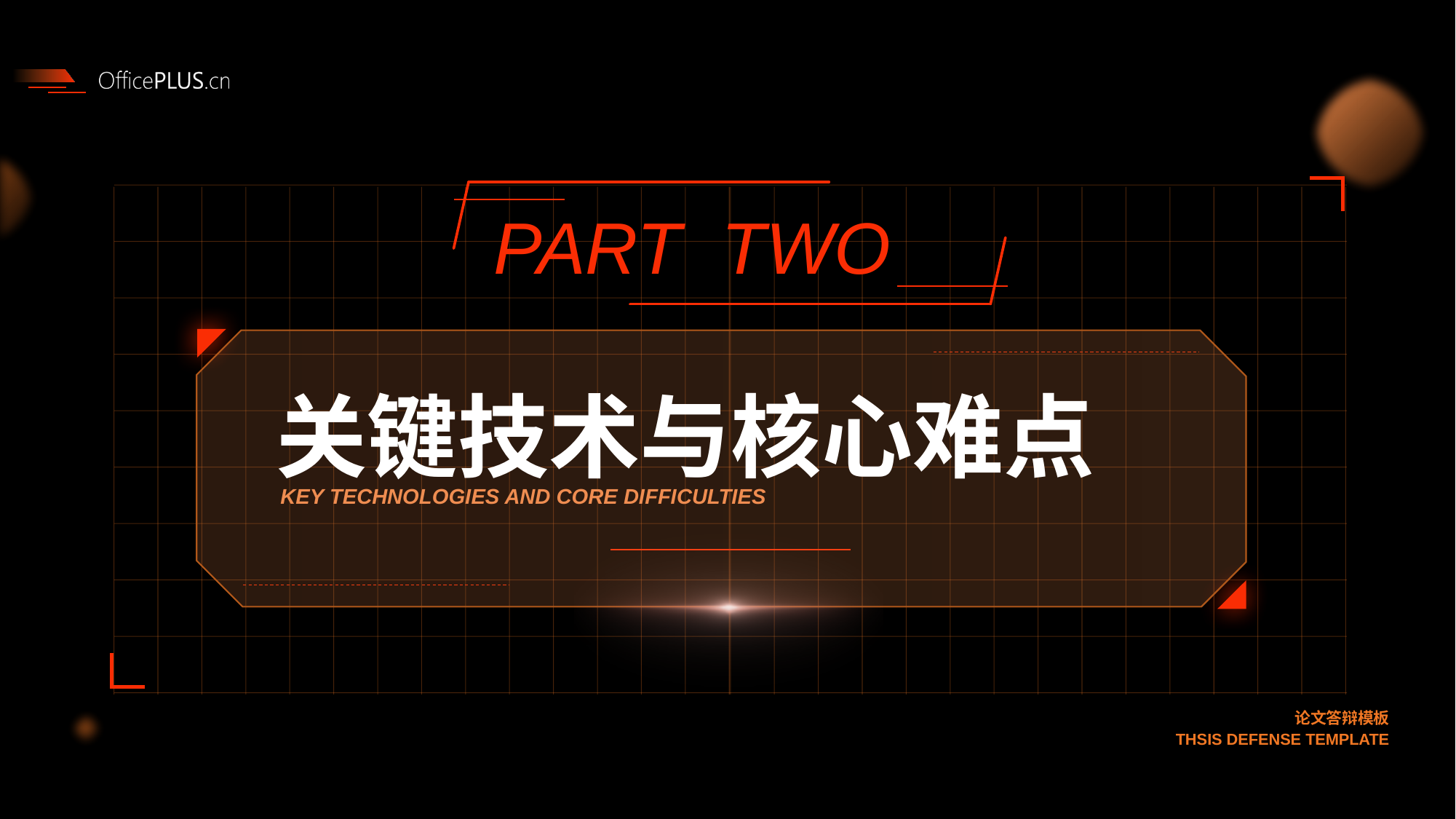

PART  TWO
关键技术与核心难点
KEY TECHNOLOGIES AND CORE DIFFICULTIES